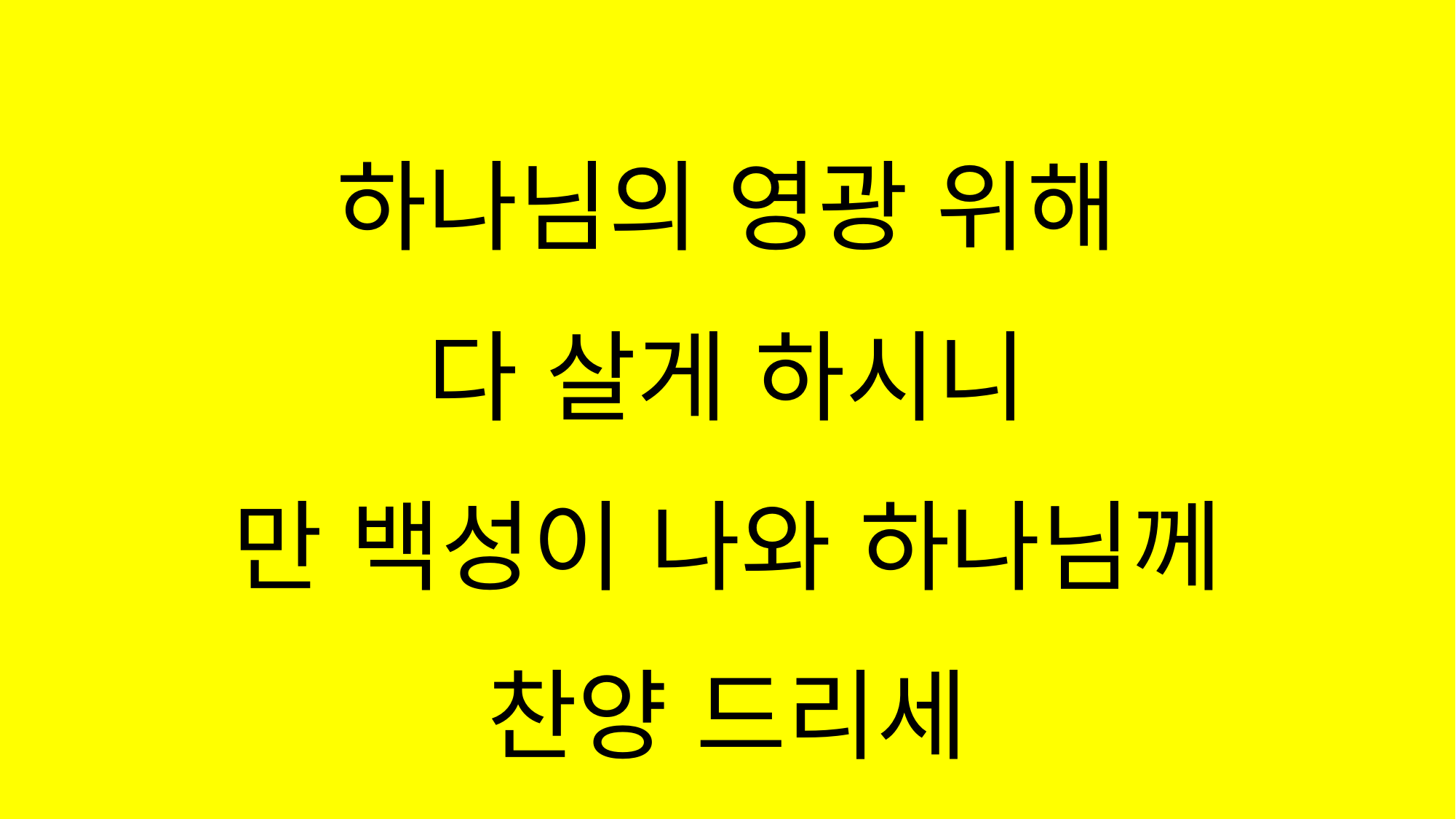

#
하나님의 영광 위해

다 살게 하시니

만 백성이 나와 하나님께

찬양 드리세